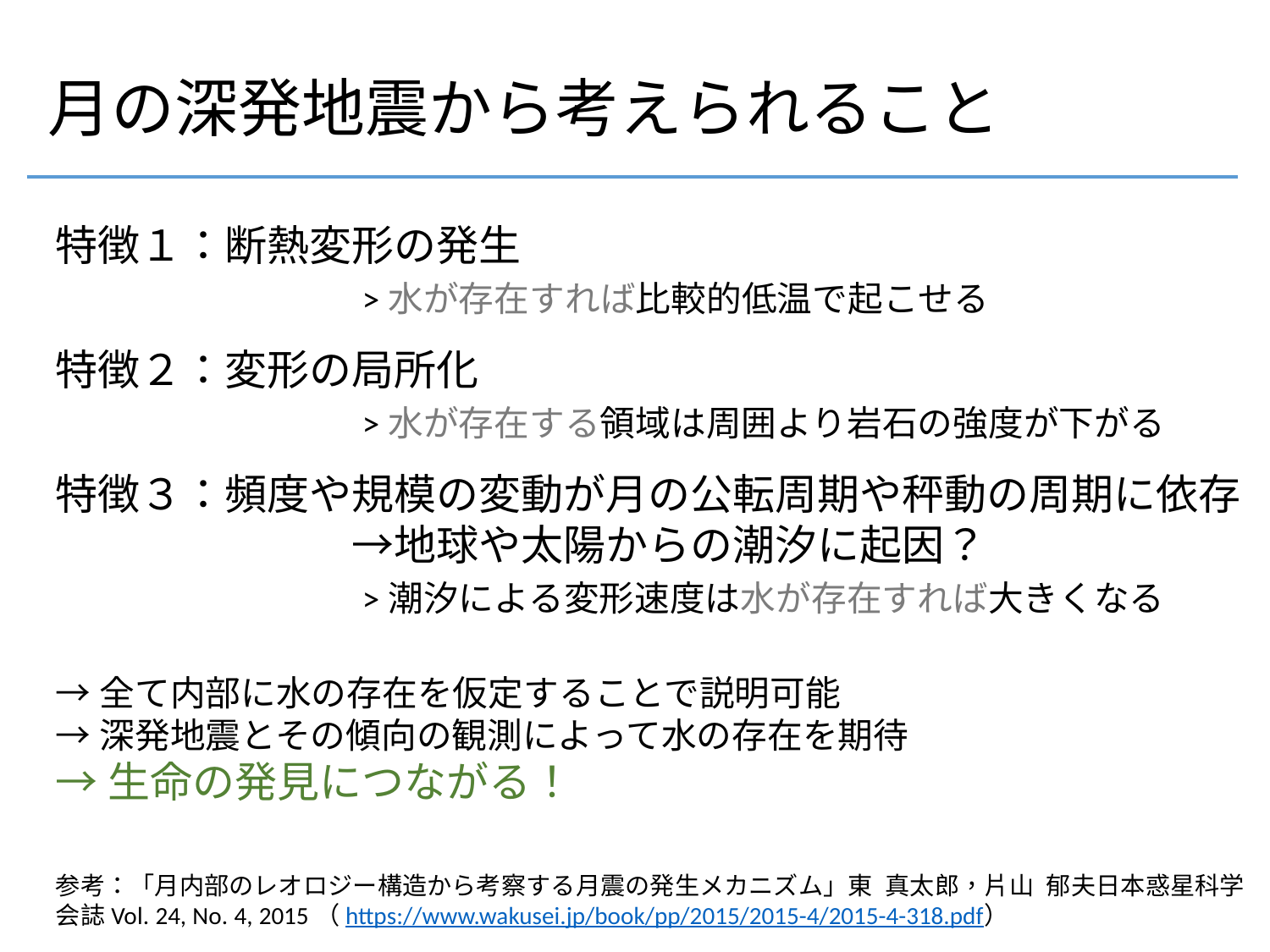

月の深発地震から考えられること
特徴１：断熱変形の発生
		　>水が存在すれば比較的低温で起こせる

特徴２：変形の局所化
		　>水が存在する領域は周囲より岩石の強度が下がる

特徴３：頻度や規模の変動が月の公転周期や秤動の周期に依存
		　→地球や太陽からの潮汐に起因？
		　>潮汐による変形速度は水が存在すれば大きくなる

→全て内部に水の存在を仮定することで説明可能
→深発地震とその傾向の観測によって水の存在を期待
→生命の発見につながる！

参考：「月内部のレオロジー構造から考察する月震の発生メカニズム」東 真太郎，片山 郁夫日本惑星科学
会誌Vol. 24, No. 4, 2015（https://www.wakusei.jp/book/pp/2015/2015-4/2015-4-318.pdf）